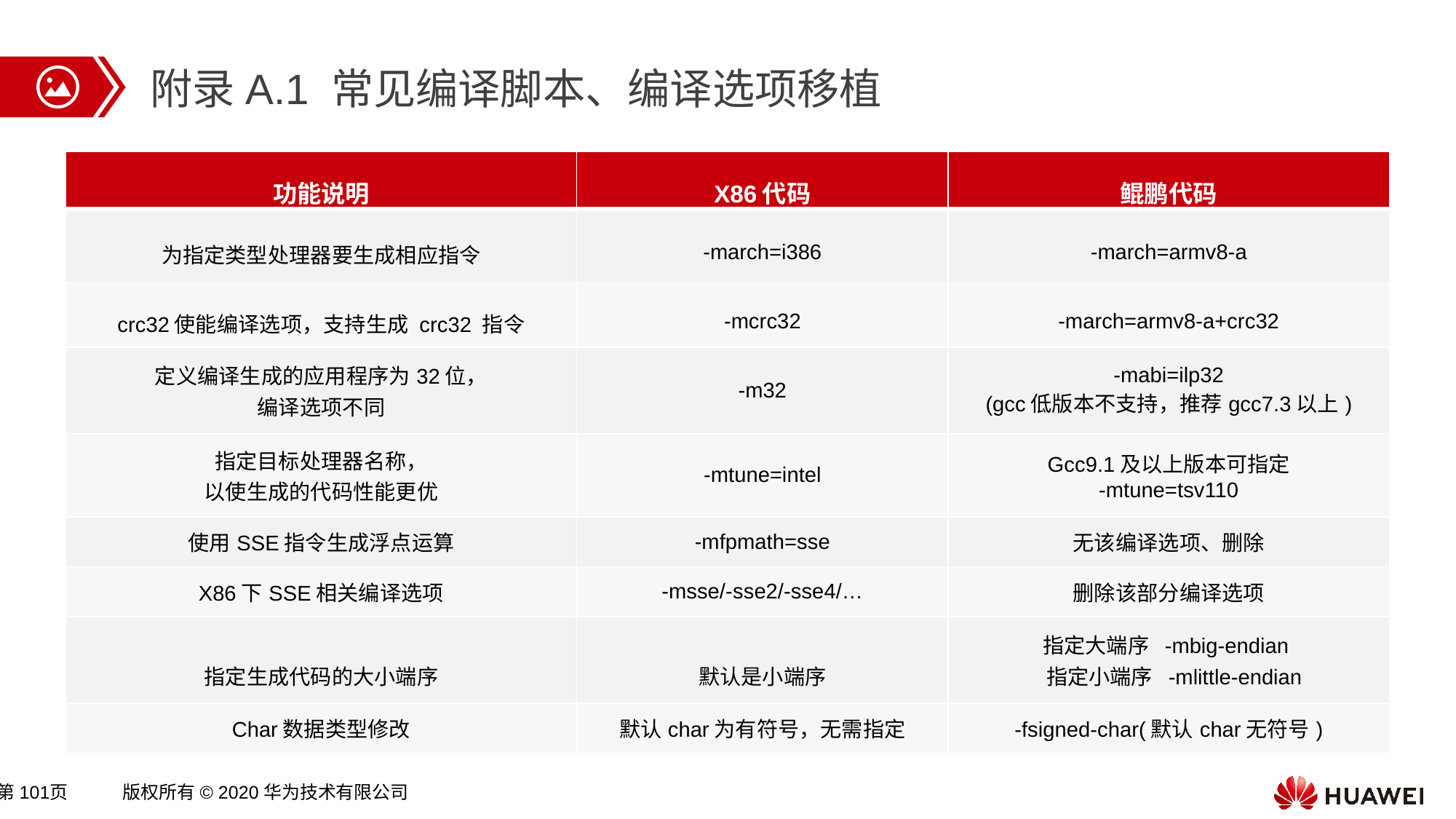

附录A.1 常见编译脚本、编译选项移植

| 功能说明 | X86代码 | 鲲鹏代码 |
| --- | --- | --- |
| 为指定类型处理器要生成相应指令 | -march=i386 | -march=armv8-a |
| crc32使能编译选项，支持生成 crc32 指令 | -mcrc32 | -march=armv8-a+crc32 |
| 定义编译生成的应用程序为32位， 编译选项不同 | -m32 | -mabi=ilp32 (gcc低版本不支持，推荐gcc7.3以上) |
| 指定目标处理器名称， 以使生成的代码性能更优 | -mtune=intel | Gcc9.1及以上版本可指定 -mtune=tsv110 |
| 使用SSE指令生成浮点运算 | -mfpmath=sse | 无该编译选项、删除 |
| X86下SSE相关编译选项 | -msse/-sse2/-sse4/… | 删除该部分编译选项 |
| 指定生成代码的大小端序 | 默认是小端序 | 指定大端序 -mbig-endian 指定小端序 -mlittle-endian |
| Char数据类型修改 | 默认char为有符号，无需指定 | -fsigned-char(默认char无符号) |